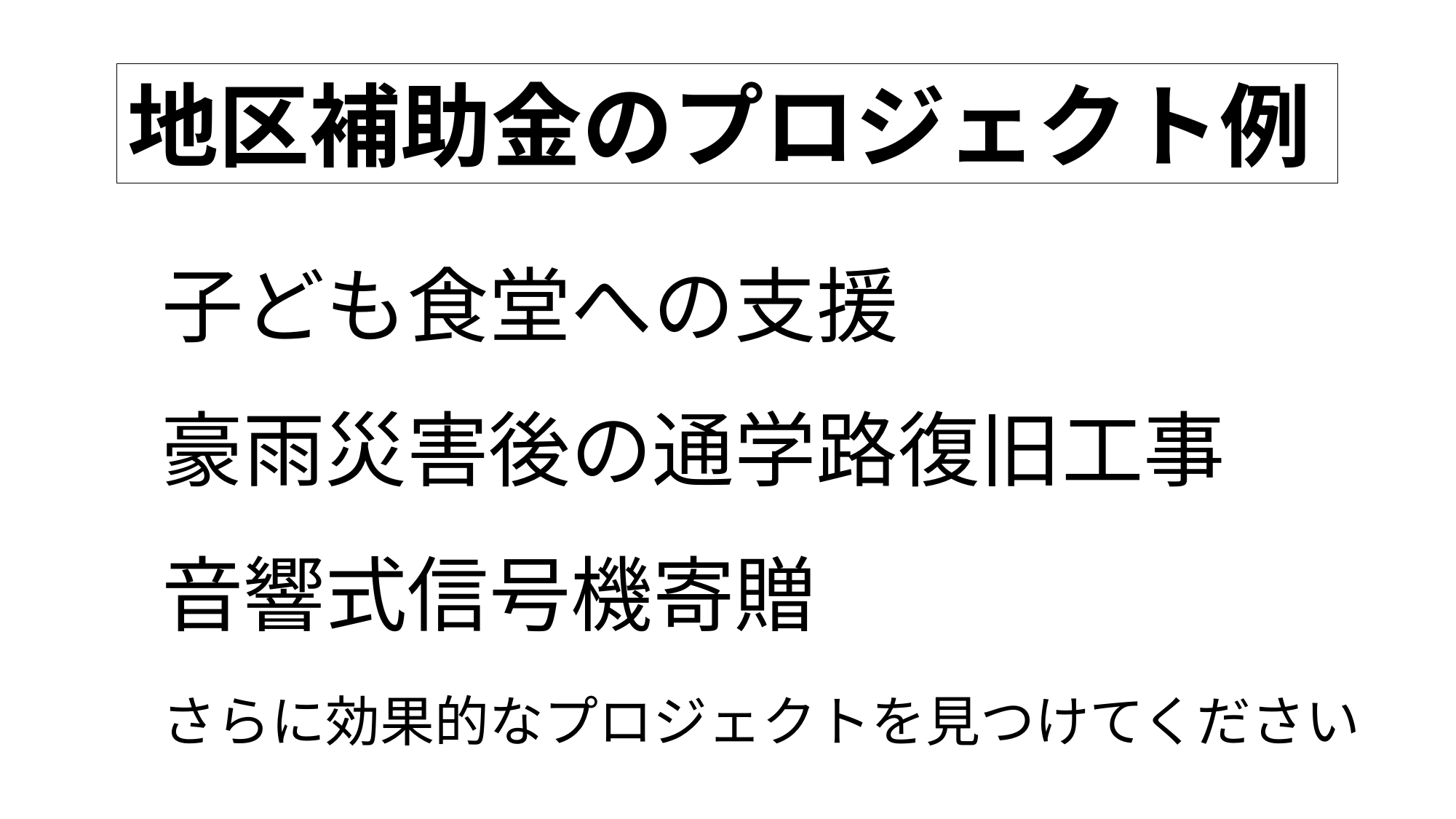

地区補助金のプロジェクト例
子ども食堂への支援
豪雨災害後の通学路復旧工事
音響式信号機寄贈
さらに効果的なプロジェクトを見つけてください